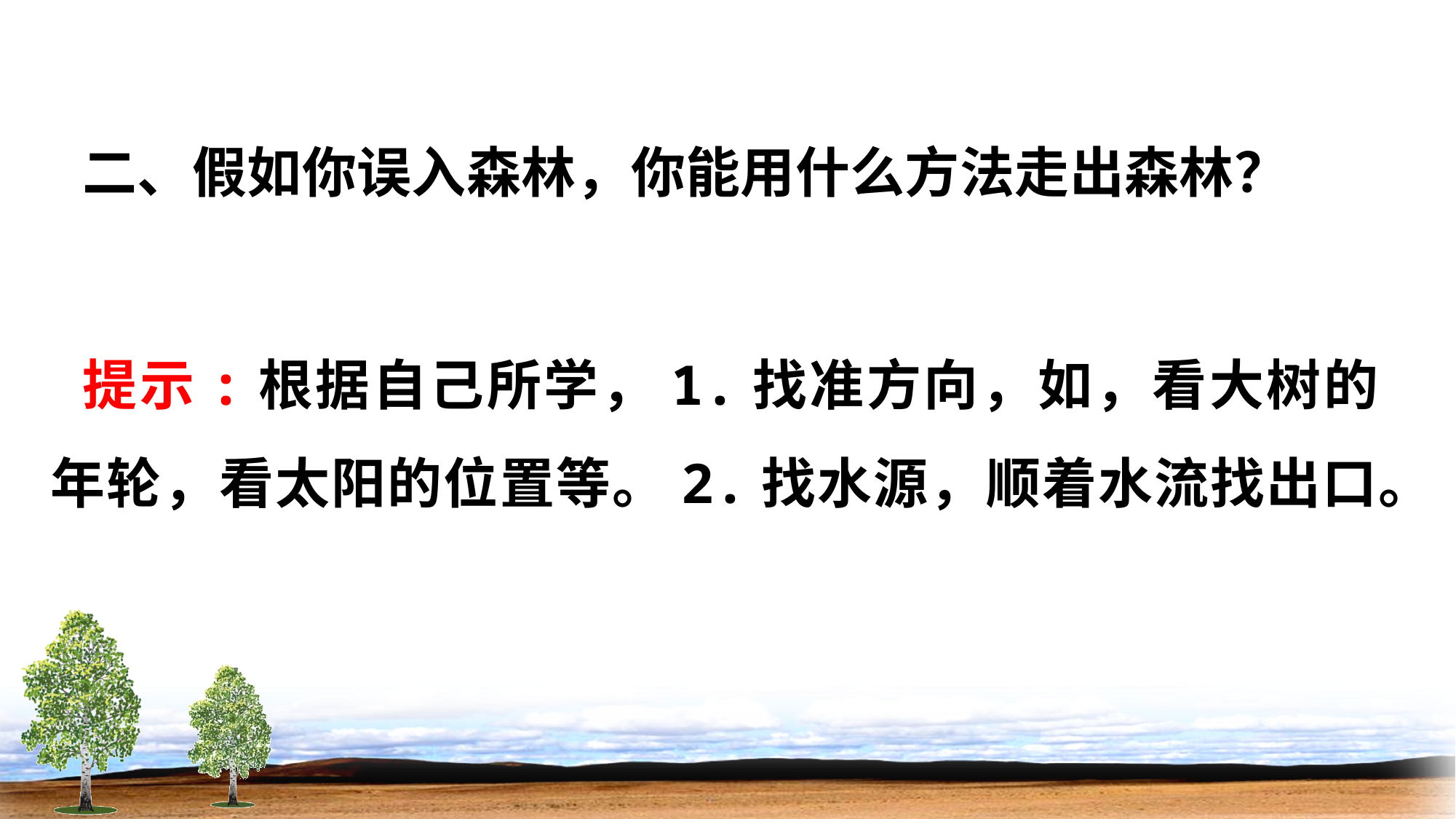

二、假如你误入森林，你能用什么方法走出森林？
提示:根据自己所学，1.找准方向，如，看大树的年轮，看太阳的位置等。2.找水源，顺着水流找出口。